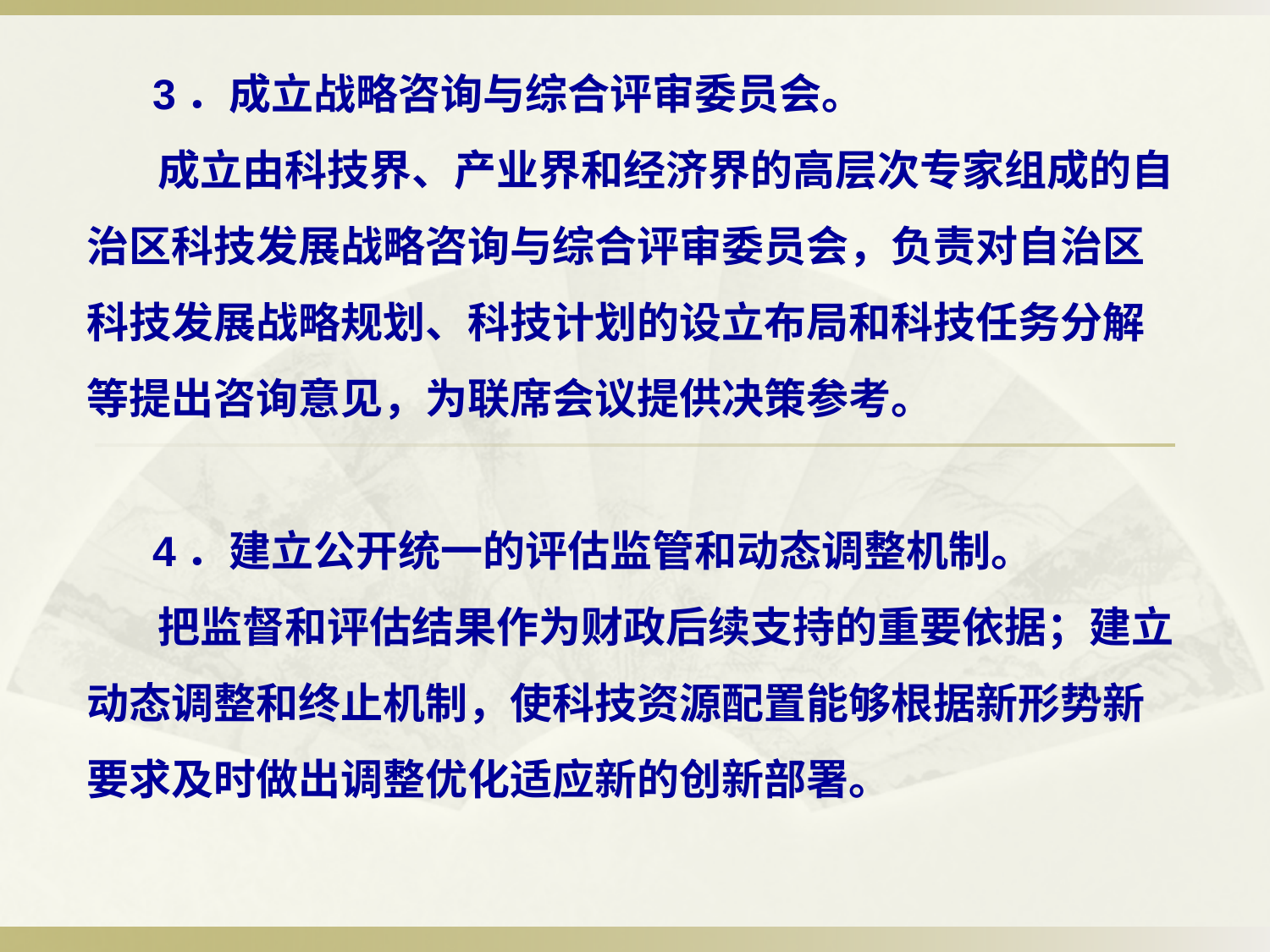

3．成立战略咨询与综合评审委员会。
  成立由科技界、产业界和经济界的高层次专家组成的自治区科技发展战略咨询与综合评审委员会，负责对自治区科技发展战略规划、科技计划的设立布局和科技任务分解等提出咨询意见，为联席会议提供决策参考。

  4．建立公开统一的评估监管和动态调整机制。
  把监督和评估结果作为财政后续支持的重要依据；建立动态调整和终止机制，使科技资源配置能够根据新形势新要求及时做出调整优化适应新的创新部署。